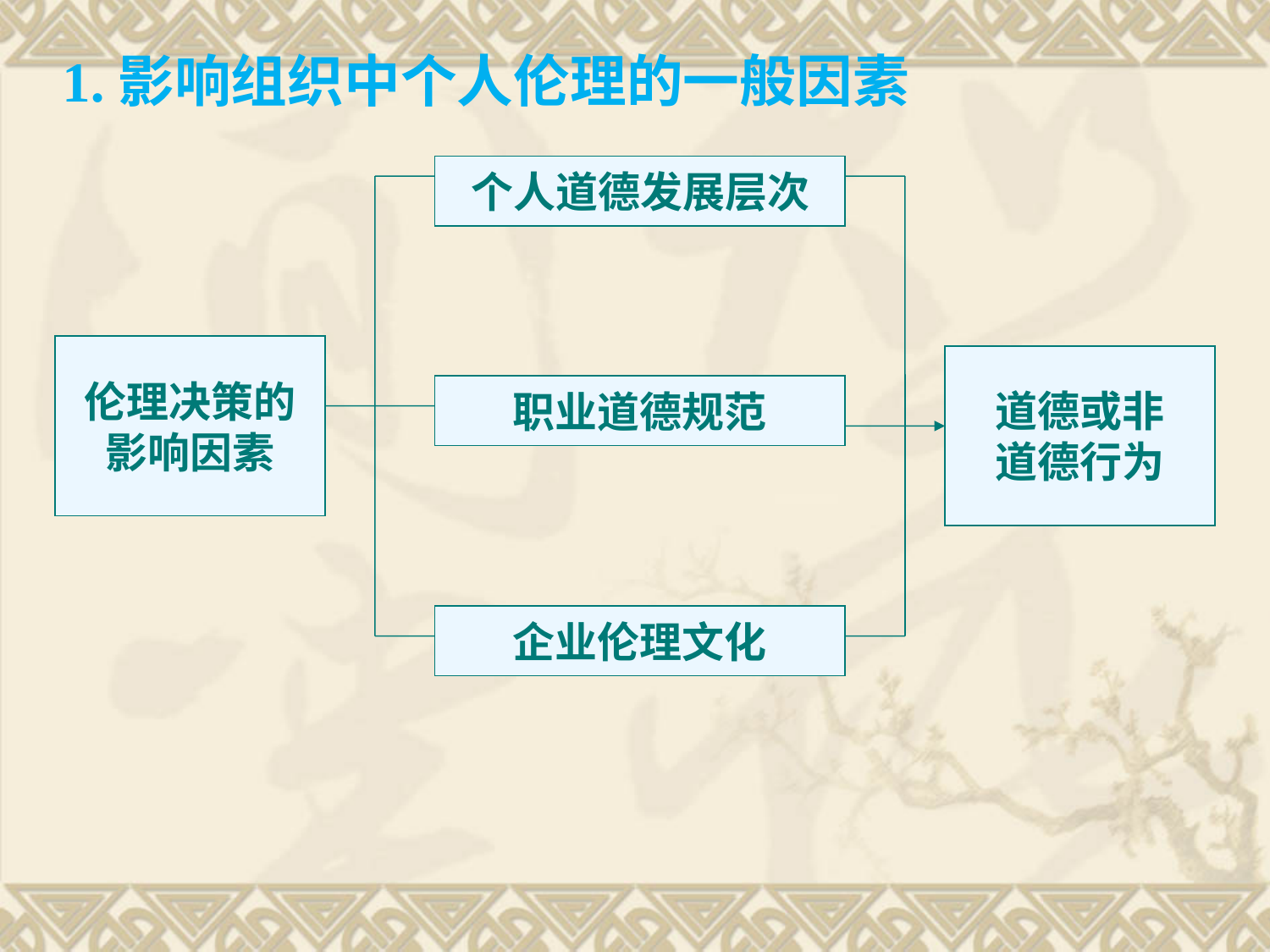

1.影响组织中个人伦理的一般因素
个人道德发展层次

伦理决策的
影响因素
道德或非
道德行为
职业道德规范

企业伦理文化